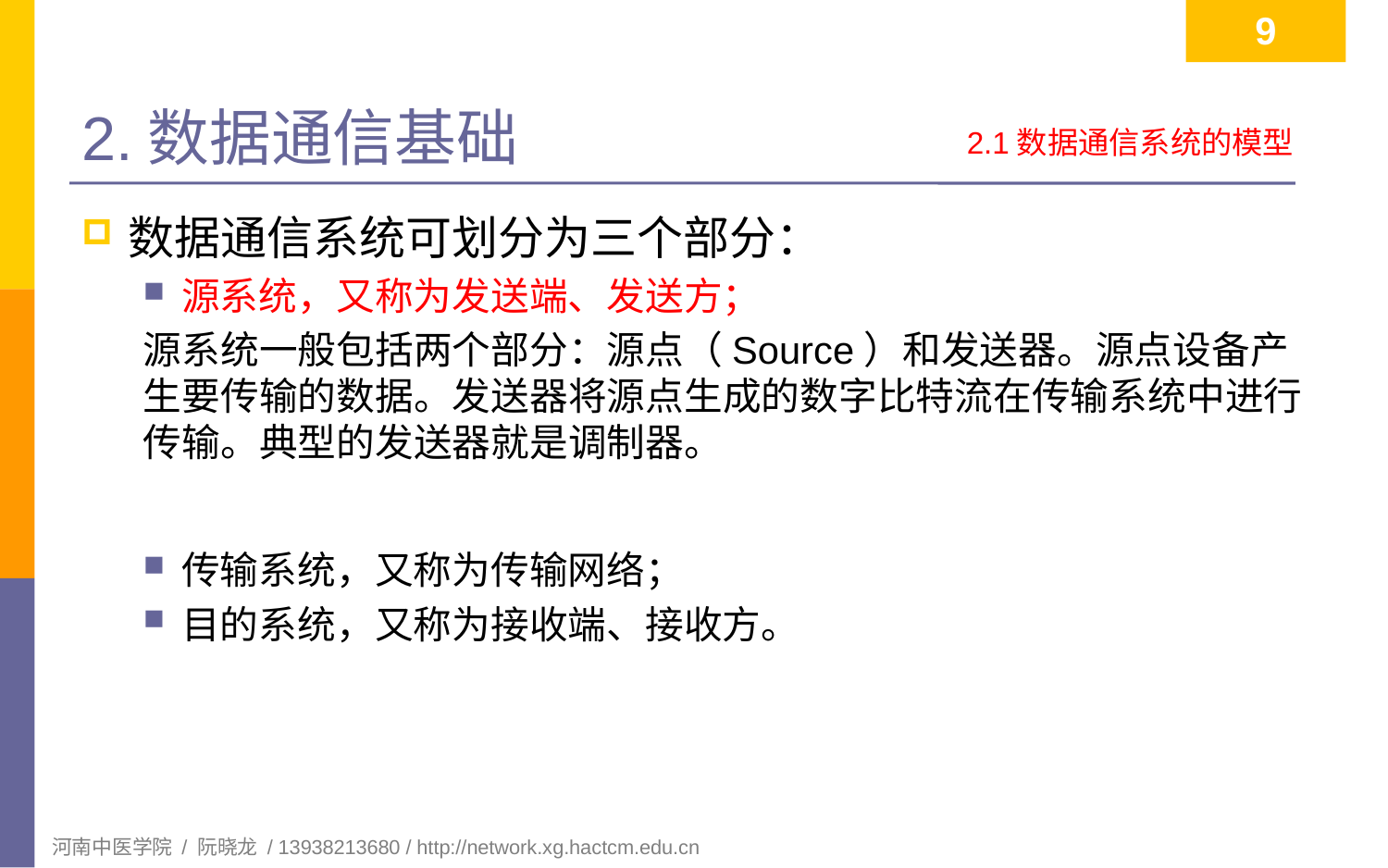

9
# 2.数据通信基础
2.1数据通信系统的模型

数据通信系统可划分为三个部分：
源系统，又称为发送端、发送方；
源系统一般包括两个部分：源点（Source）和发送器。源点设备产生要传输的数据。发送器将源点生成的数字比特流在传输系统中进行传输。典型的发送器就是调制器。

传输系统，又称为传输网络；
目的系统，又称为接收端、接收方。